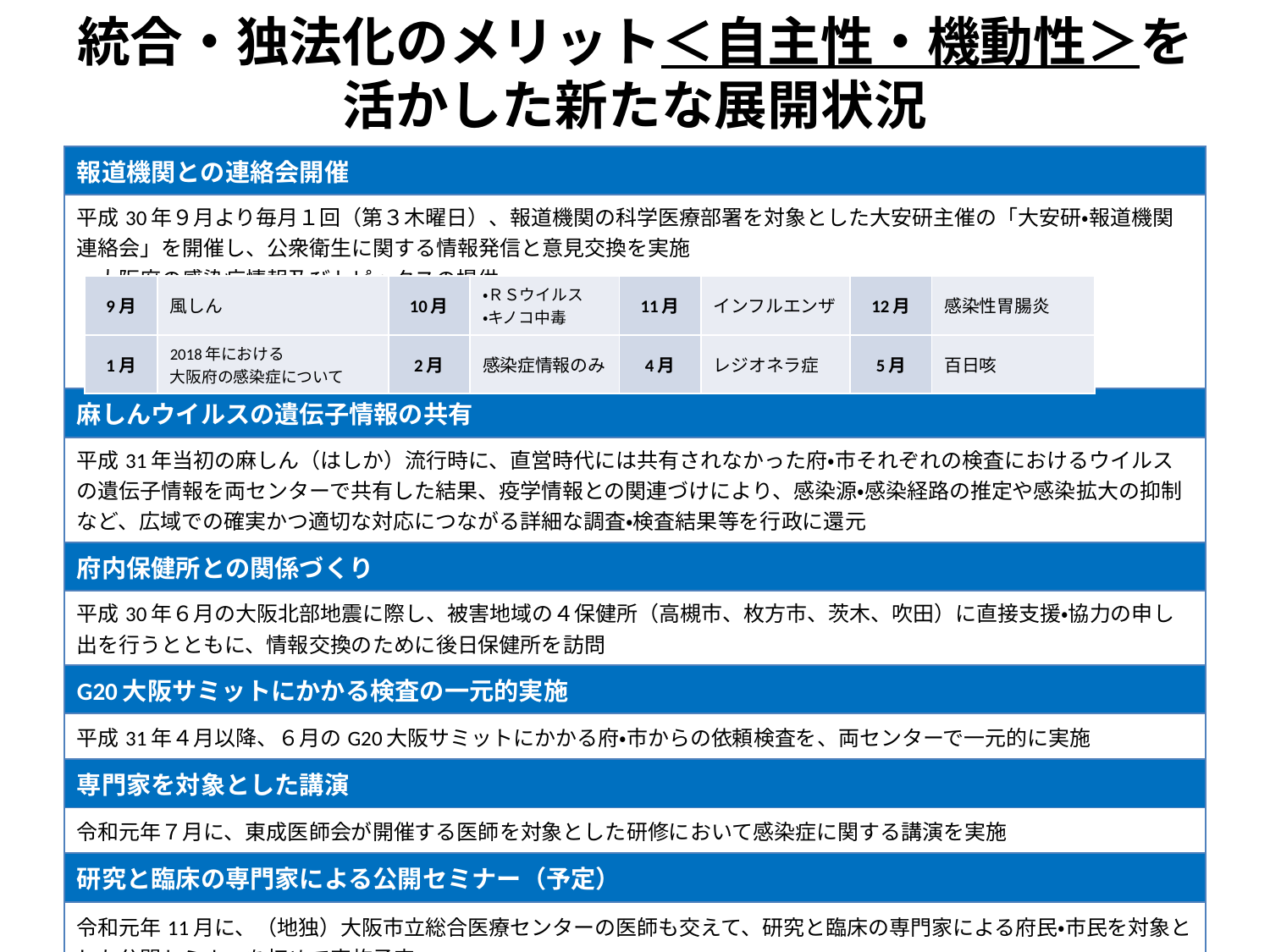

# 統合・独法化のメリット＜自主性・機動性＞を 活かした新たな展開状況
| 報道機関との連絡会開催 |
| --- |
| 平成30年９月より毎月１回（第３木曜日）、報道機関の科学医療部署を対象とした大安研主催の「大安研・報道機関連絡会」を開催し、公衆衛生に関する情報発信と意見交換を実施 　大阪府の感染症情報及びトピックスの提供 |
| 麻しんウイルスの遺伝子情報の共有 |
| 平成31年当初の麻しん（はしか）流行時に、直営時代には共有されなかった府・市それぞれの検査におけるウイルスの遺伝子情報を両センターで共有した結果、疫学情報との関連づけにより、感染源・感染経路の推定や感染拡大の抑制など、広域での確実かつ適切な対応につながる詳細な調査・検査結果等を行政に還元 |
| 府内保健所との関係づくり |
| 平成30年６月の大阪北部地震に際し、被害地域の４保健所（高槻市、枚方市、茨木、吹田）に直接支援・協力の申し出を行うとともに、情報交換のために後日保健所を訪問 |
| G20大阪サミットにかかる検査の一元的実施 |
| 平成31年４月以降、６月のG20大阪サミットにかかる府・市からの依頼検査を、両センターで一元的に実施 |
| 専門家を対象とした講演 |
| 令和元年７月に、東成医師会が開催する医師を対象とした研修において感染症に関する講演を実施 |
| 研究と臨床の専門家による公開セミナー（予定） |
| 令和元年11月に、（地独）大阪市立総合医療センターの医師も交えて、研究と臨床の専門家による府民・市民を対象とした公開セミナーを初めて実施予定 |
| 9月 | 風しん | 10月 | ・ＲＳウイルス ・キノコ中毒 | 11月 | インフルエンザ | 12月 | 感染性胃腸炎 |
| --- | --- | --- | --- | --- | --- | --- | --- |
| 1月 | 2018年における 大阪府の感染症について | 2月 | 感染症情報のみ | 4月 | レジオネラ症 | 5月 | 百日咳 |